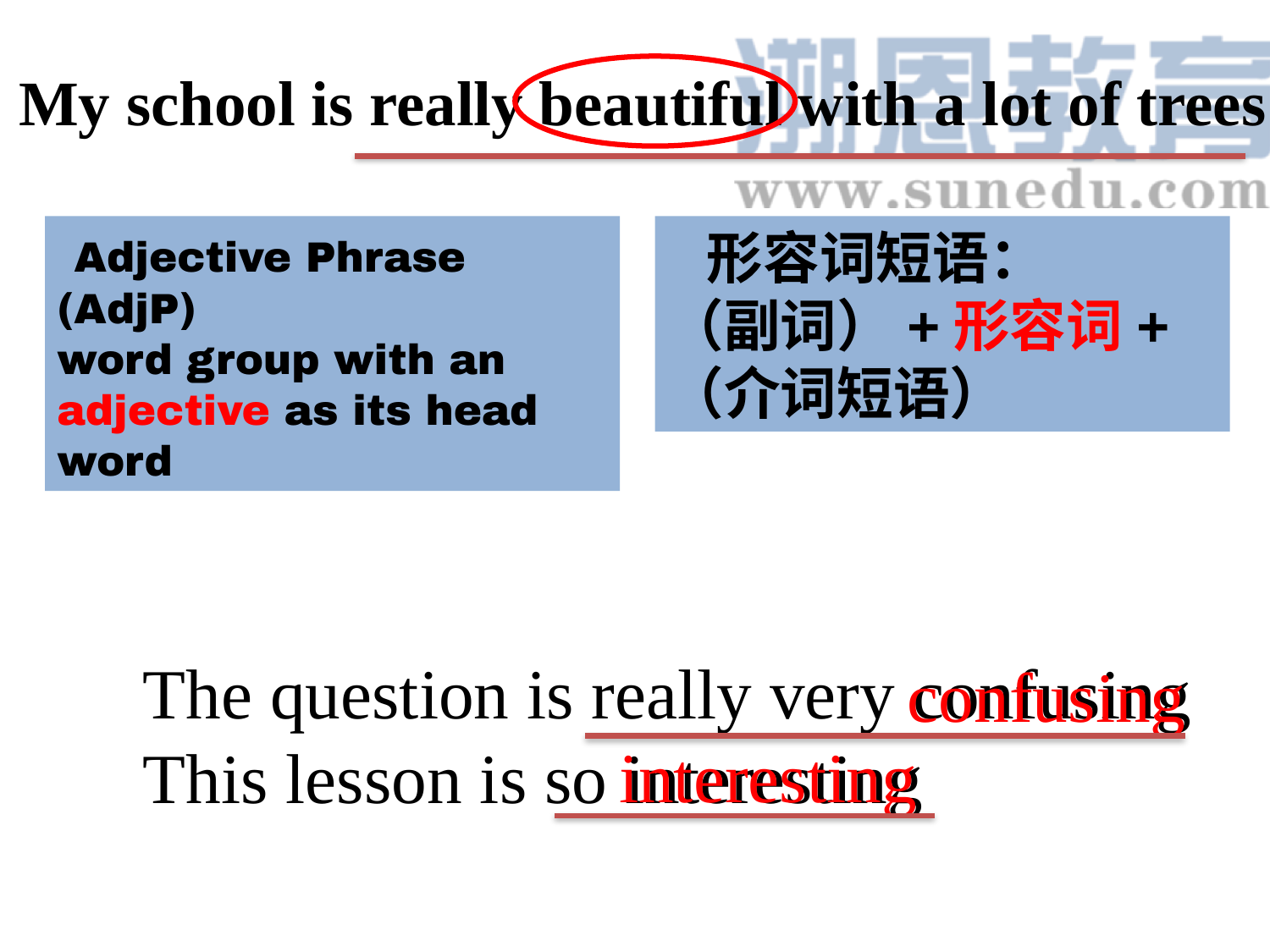

My school is really beautiful with a lot of trees

 Adjective Phrase (AdjP)
word group with an adjective as its head word
  形容词短语：
（副词）+形容词+（介词短语）

      The question is really very confusing
      This lesson is so interesting
confusing
interesting